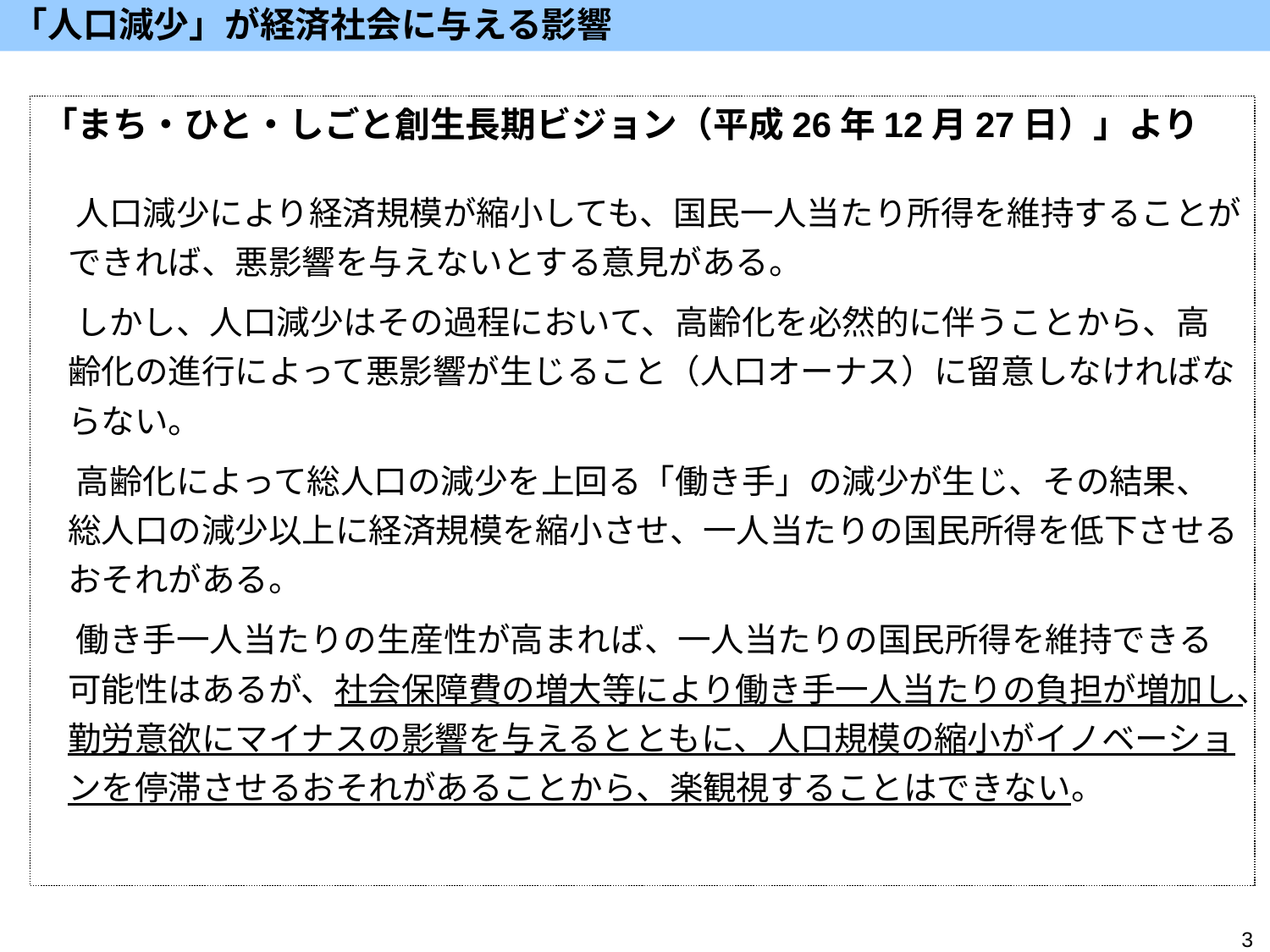

「人口減少」が経済社会に与える影響
「まち・ひと・しごと創生長期ビジョン（平成26年12月27日）」より

　人口減少により経済規模が縮小しても、国民一人当たり所得を維持することができれば、悪影響を与えないとする意見がある。
　しかし、人口減少はその過程において、高齢化を必然的に伴うことから、高齢化の進行によって悪影響が生じること（人口オーナス）に留意しなければならない。
　高齢化によって総人口の減少を上回る「働き手」の減少が生じ、その結果、総人口の減少以上に経済規模を縮小させ、一人当たりの国民所得を低下させるおそれがある。
　働き手一人当たりの生産性が高まれば、一人当たりの国民所得を維持できる可能性はあるが、社会保障費の増大等により働き手一人当たりの負担が増加し、勤労意欲にマイナスの影響を与えるとともに、人口規模の縮小がイノベーションを停滞させるおそれがあることから、楽観視することはできない。

3